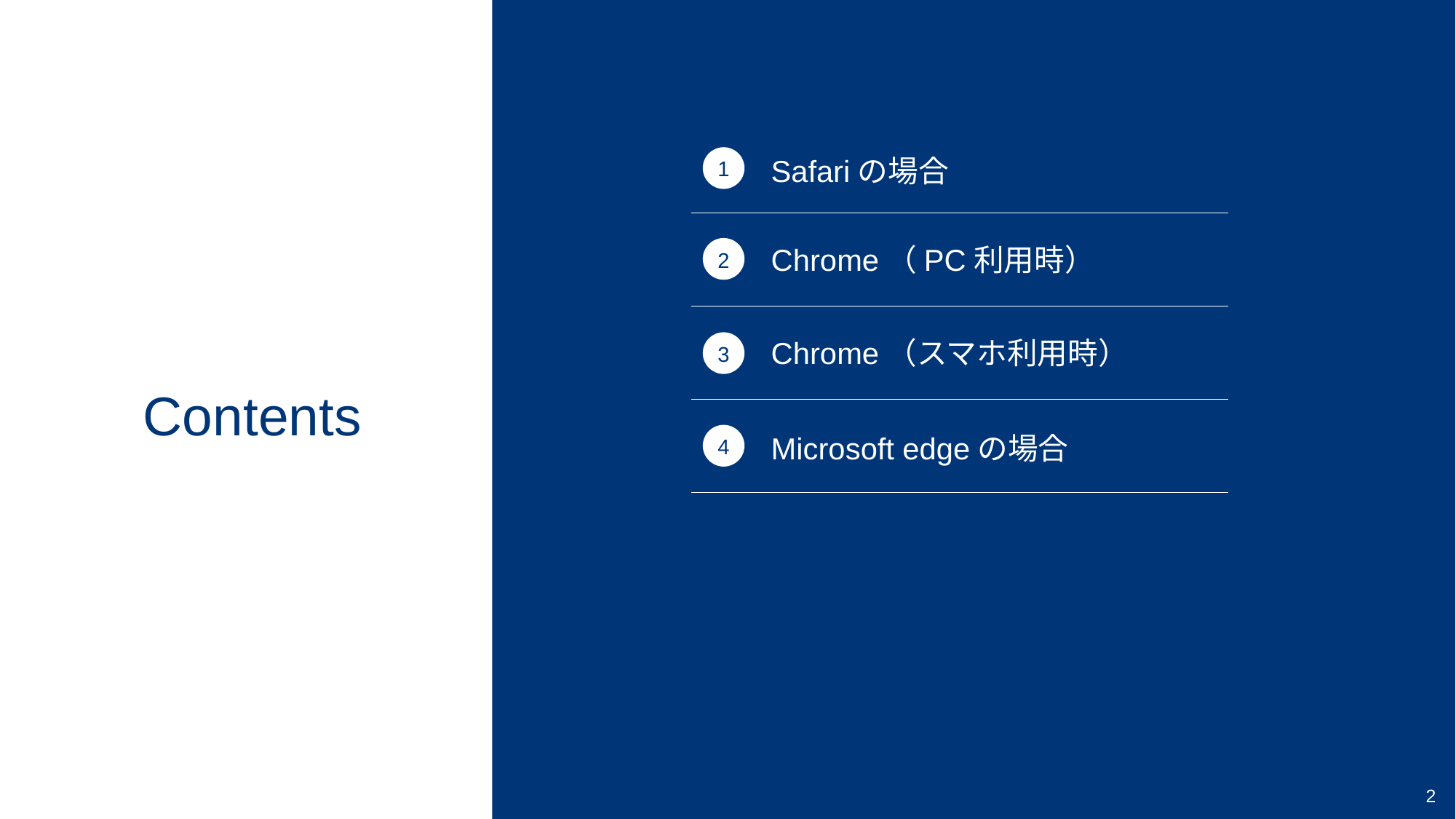

Safariの場合

1
Chrome（PC利用時）

2
Chrome（スマホ利用時）

3
Contents
Microsoft edgeの場合

4
5
6
2